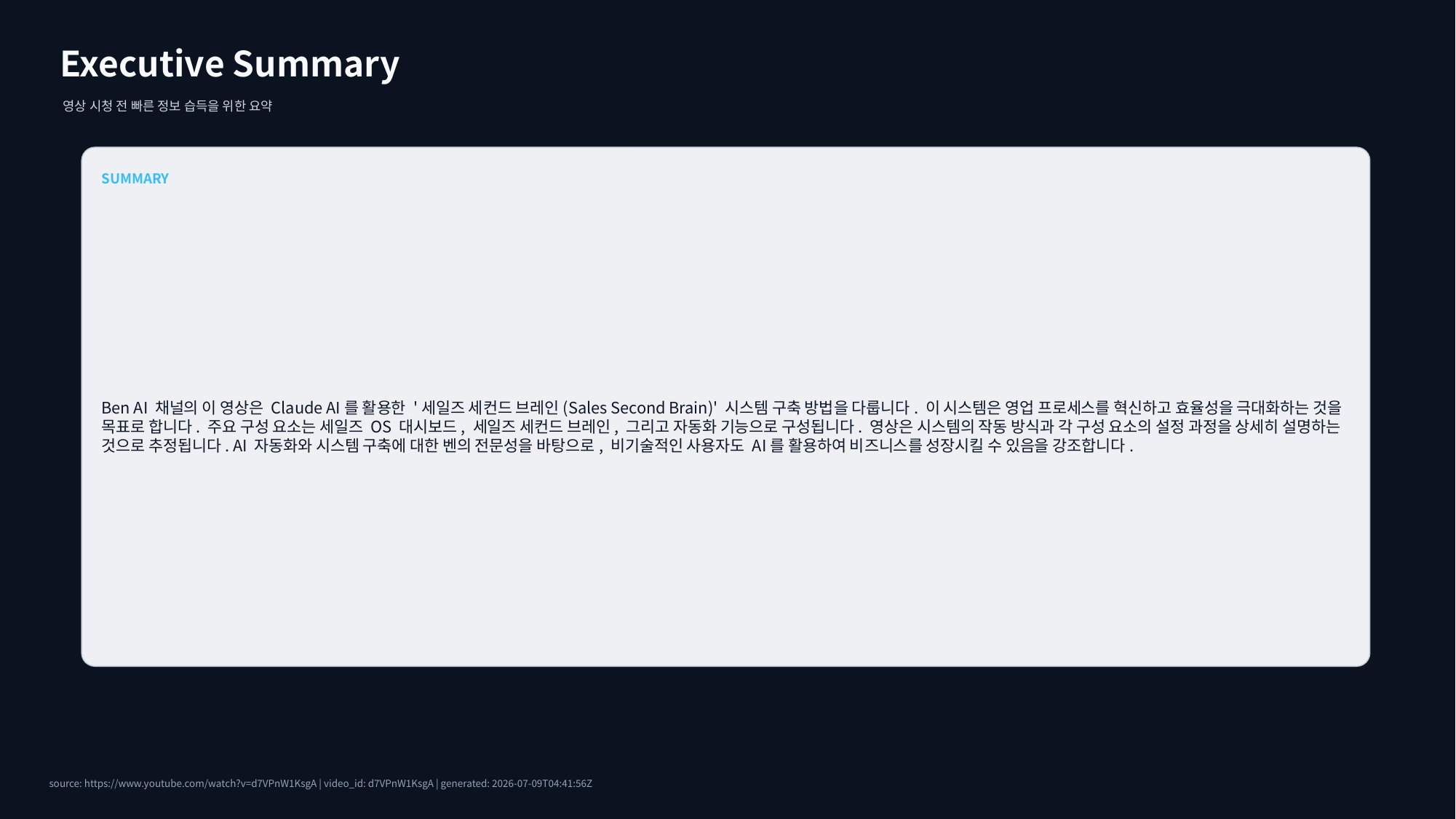

Executive Summary
영상 시청 전 빠른 정보 습득을 위한 요약

SUMMARY
Ben AI 채널의 이 영상은 Claude AI를 활용한 '세일즈 세컨드 브레인(Sales Second Brain)' 시스템 구축 방법을 다룹니다. 이 시스템은 영업 프로세스를 혁신하고 효율성을 극대화하는 것을 목표로 합니다. 주요 구성 요소는 세일즈 OS 대시보드, 세일즈 세컨드 브레인, 그리고 자동화 기능으로 구성됩니다. 영상은 시스템의 작동 방식과 각 구성 요소의 설정 과정을 상세히 설명하는 것으로 추정됩니다. AI 자동화와 시스템 구축에 대한 벤의 전문성을 바탕으로, 비기술적인 사용자도 AI를 활용하여 비즈니스를 성장시킬 수 있음을 강조합니다.
source: https://www.youtube.com/watch?v=d7VPnW1KsgA | video_id: d7VPnW1KsgA | generated: 2026-07-09T04:41:56Z